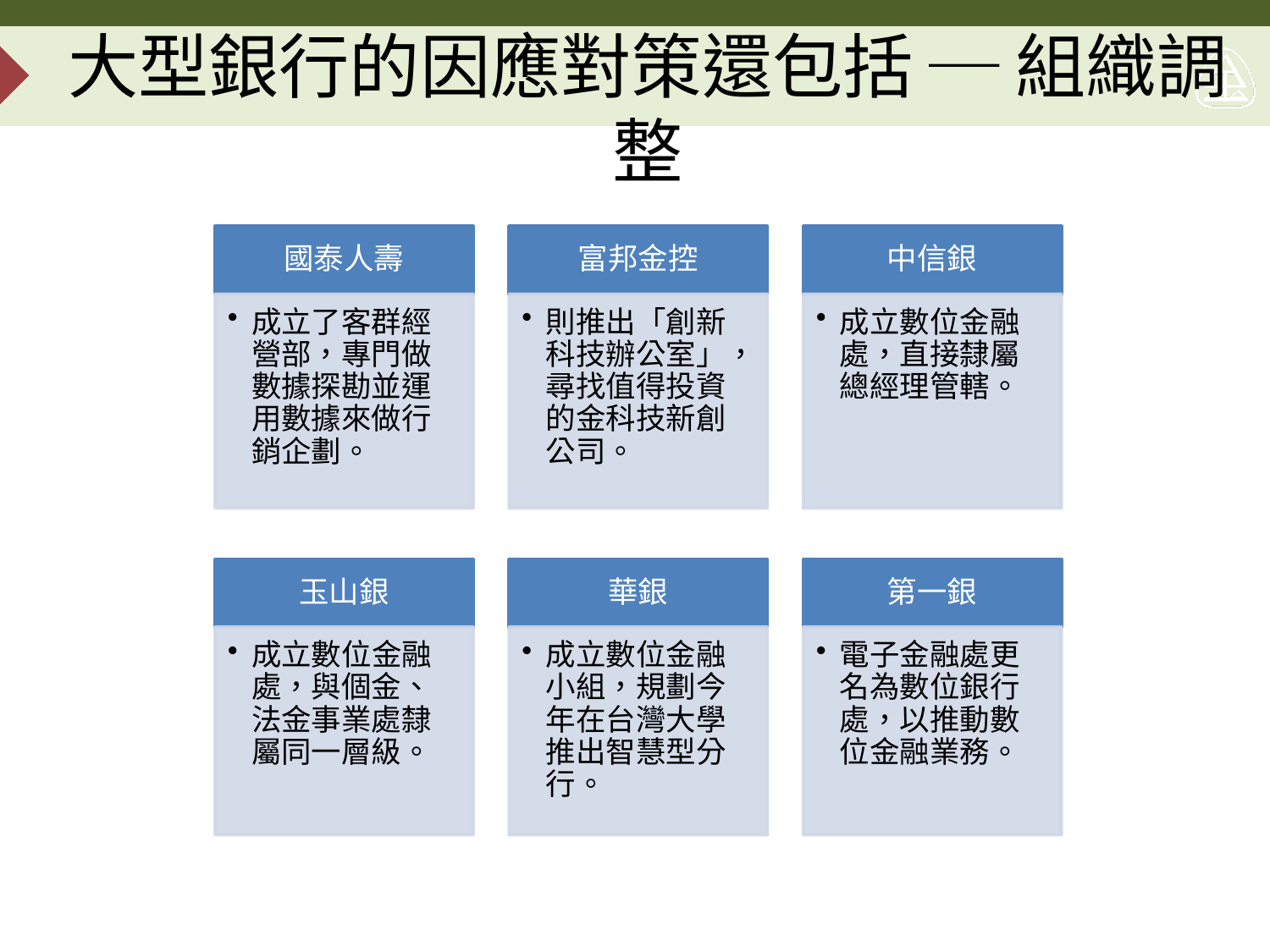

# 大型銀行的因應對策還包括 ─ 組織調整
國泰人壽
成立了客群經營部，專門做數據探勘並運用數據來做行銷企劃。
富邦金控
則推出「創新科技辦公室」，尋找值得投資的金科技新創公司。
中信銀
成立數位金融處，直接隸屬總經理管轄。
玉山銀
成立數位金融處，與個金、法金事業處隸屬同一層級。
華銀
成立數位金融小組，規劃今年在台灣大學推出智慧型分行。
第一銀
電子金融處更名為數位銀行處，以推動數位金融業務。